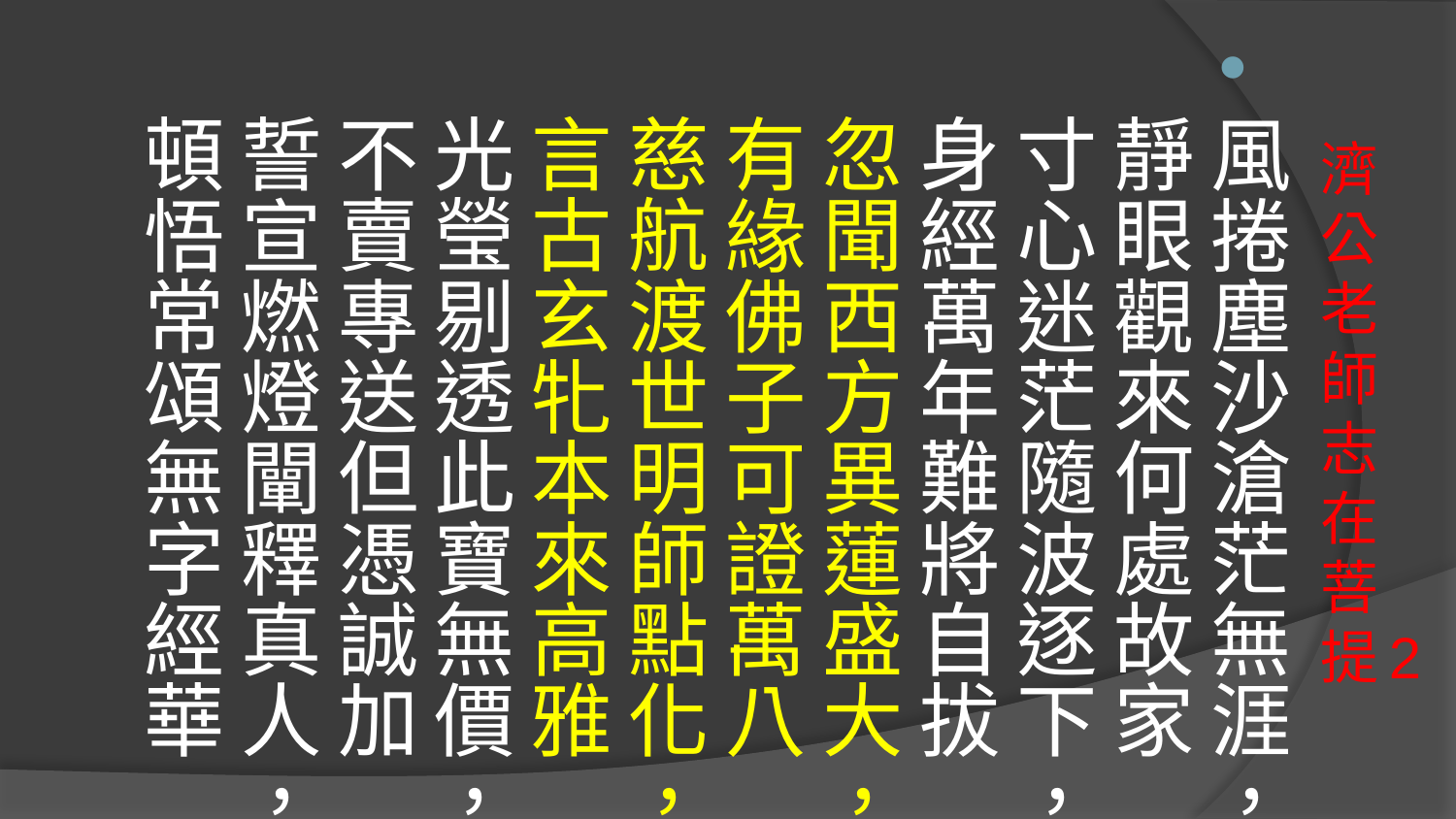

風捲塵沙滄茫無涯，靜眼觀來何處故家
寸心迷茫隨波逐下，身經萬年難將自拔
忽聞西方異蓮盛大，有緣佛子可證萬八
慈航渡世明師點化，言古玄牝本來高雅
光瑩剔透此寶無價，不賣專送但憑誠加
誓宣燃燈闡釋真人，頓悟常頌無字經華
# 濟公老師志在菩提2